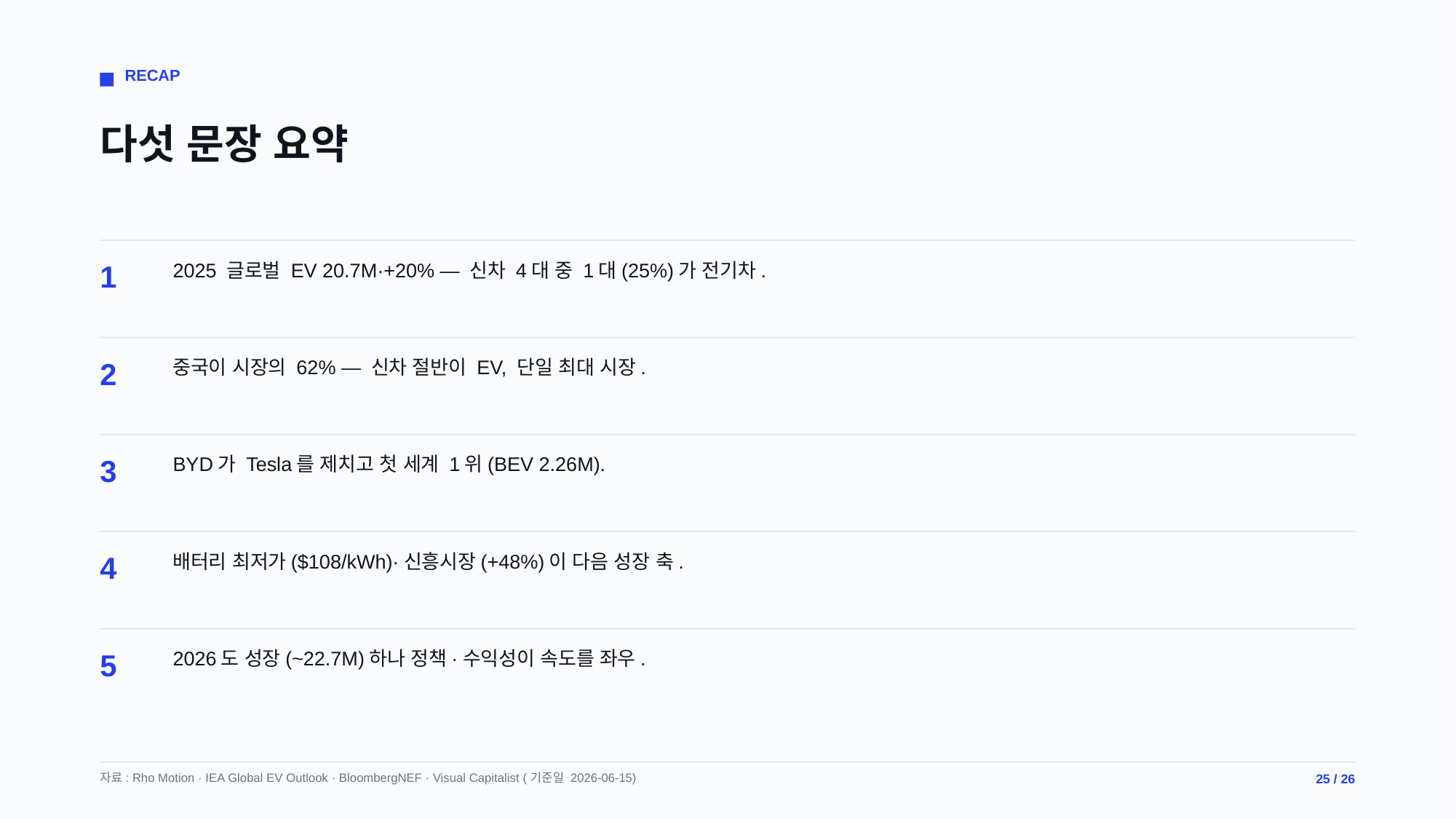

RECAP

다섯 문장 요약

1
2025 글로벌 EV 20.7M·+20% — 신차 4대 중 1대(25%)가 전기차.

2
중국이 시장의 62% — 신차 절반이 EV, 단일 최대 시장.

3
BYD가 Tesla를 제치고 첫 세계 1위(BEV 2.26M).

4
배터리 최저가($108/kWh)·신흥시장(+48%)이 다음 성장 축.

5
2026도 성장(~22.7M)하나 정책·수익성이 속도를 좌우.

자료: Rho Motion · IEA Global EV Outlook · BloombergNEF · Visual Capitalist (기준일 2026-06-15)
25 / 26